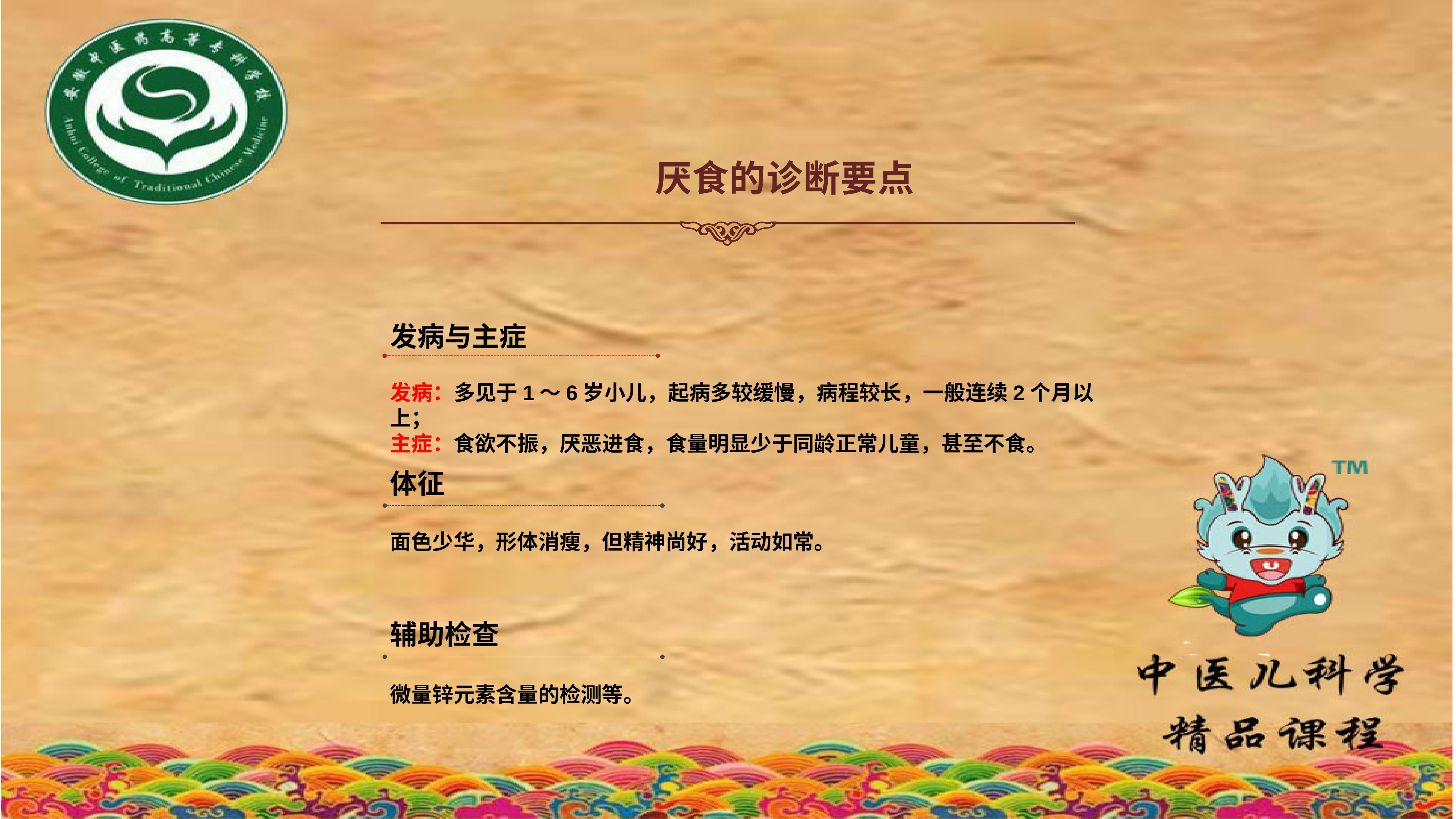

厌食的诊断要点

发病与主症
发病：多见于1～6岁小儿，起病多较缓慢，病程较长，一般连续2个月以上；
主症：食欲不振，厌恶进食，食量明显少于同龄正常儿童，甚至不食。
体征
面色少华，形体消瘦，但精神尚好，活动如常。
辅助检查
微量锌元素含量的检测等。